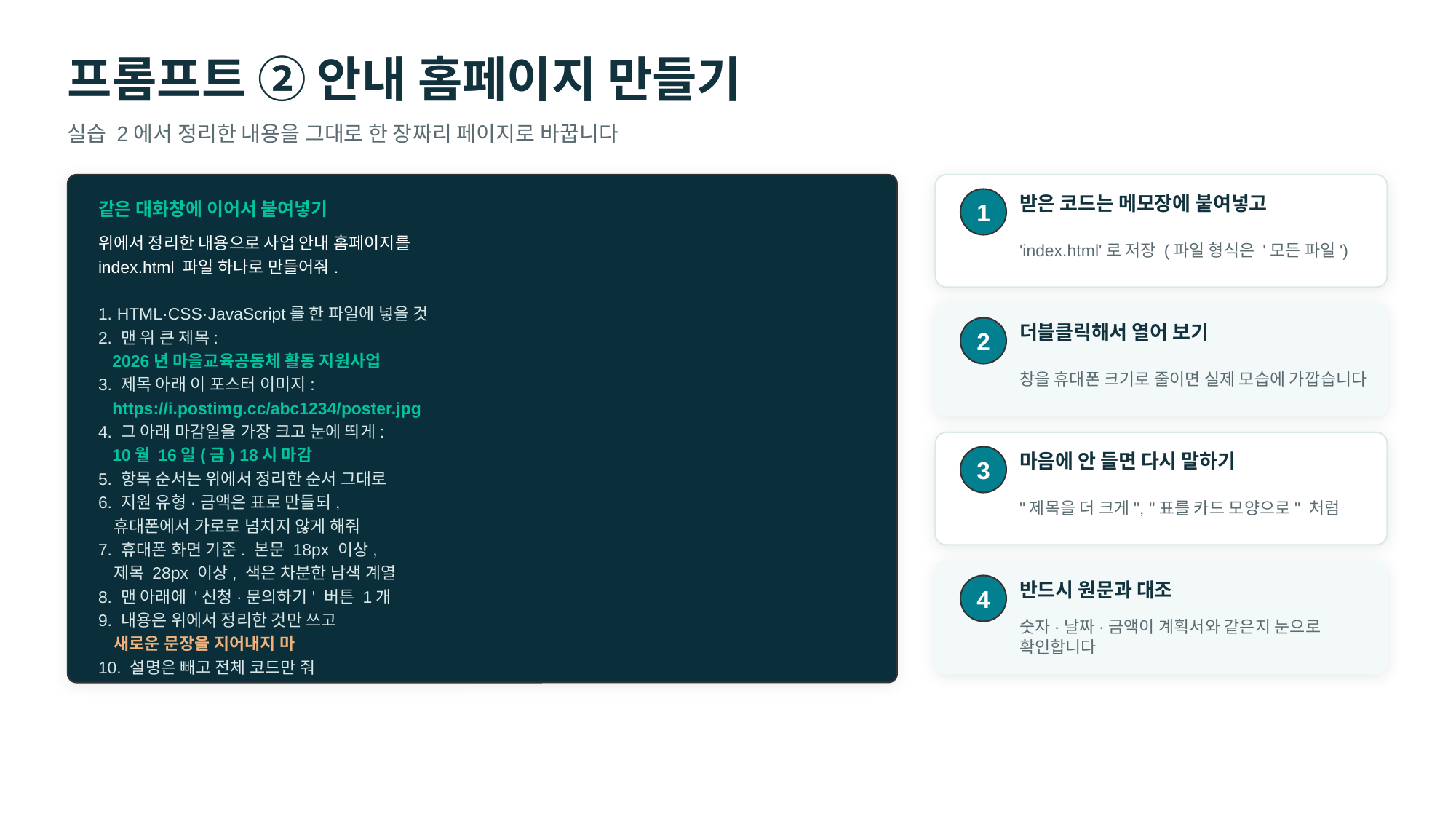

프롬프트 ② 안내 홈페이지 만들기
실습 2에서 정리한 내용을 그대로 한 장짜리 페이지로 바꿉니다

받은 코드는 메모장에 붙여넣고

1
같은 대화창에 이어서 붙여넣기
'index.html'로 저장 (파일 형식은 '모든 파일')
위에서 정리한 내용으로 사업 안내 홈페이지를
index.html 파일 하나로 만들어줘.

1. HTML·CSS·JavaScript를 한 파일에 넣을 것
2. 맨 위 큰 제목:
   2026년 마을교육공동체 활동 지원사업
3. 제목 아래 이 포스터 이미지:
   https://i.postimg.cc/abc1234/poster.jpg
4. 그 아래 마감일을 가장 크고 눈에 띄게:
   10월 16일(금) 18시 마감
5. 항목 순서는 위에서 정리한 순서 그대로
6. 지원 유형·금액은 표로 만들되,
   휴대폰에서 가로로 넘치지 않게 해줘
7. 휴대폰 화면 기준. 본문 18px 이상,
   제목 28px 이상, 색은 차분한 남색 계열
8. 맨 아래에 '신청·문의하기' 버튼 1개
9. 내용은 위에서 정리한 것만 쓰고
   새로운 문장을 지어내지 마
10. 설명은 빼고 전체 코드만 줘

더블클릭해서 열어 보기

2
창을 휴대폰 크기로 줄이면 실제 모습에 가깝습니다

마음에 안 들면 다시 말하기

3
"제목을 더 크게", "표를 카드 모양으로" 처럼

반드시 원문과 대조

4
숫자·날짜·금액이 계획서와 같은지 눈으로 확인합니다